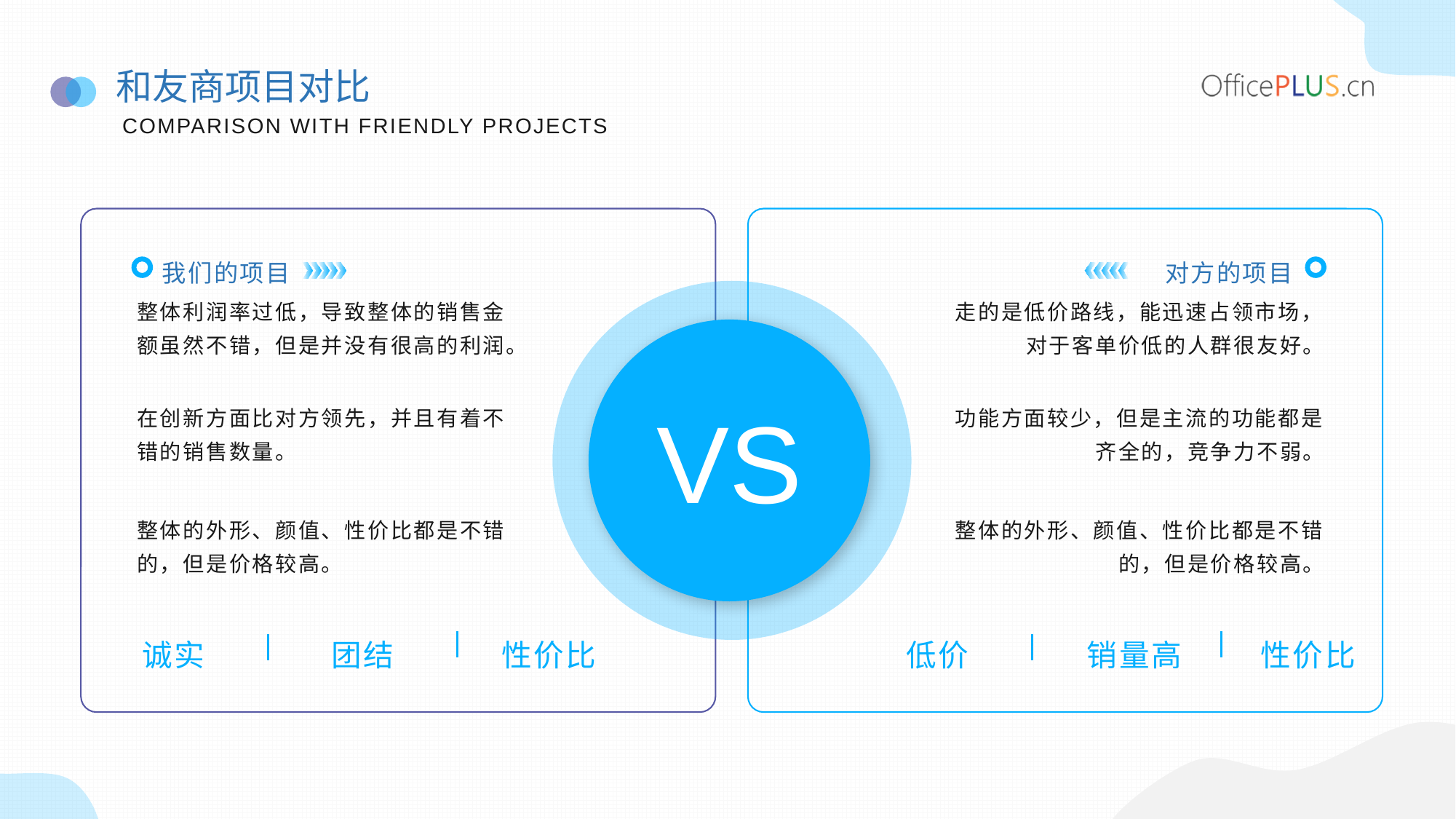

和友商项目对比
COMPARISON WITH FRIENDLY PROJECTS

我们的项目
对方的项目

整体利润率过低，导致整体的销售金额虽然不错，但是并没有很高的利润。
走的是低价路线，能迅速占领市场，对于客单价低的人群很友好。

VS
在创新方面比对方领先，并且有着不错的销售数量。
功能方面较少，但是主流的功能都是齐全的，竞争力不弱。
整体的外形、颜值、性价比都是不错的，但是价格较高。
整体的外形、颜值、性价比都是不错的，但是价格较高。
诚实
团结
性价比
低价
销量高
性价比